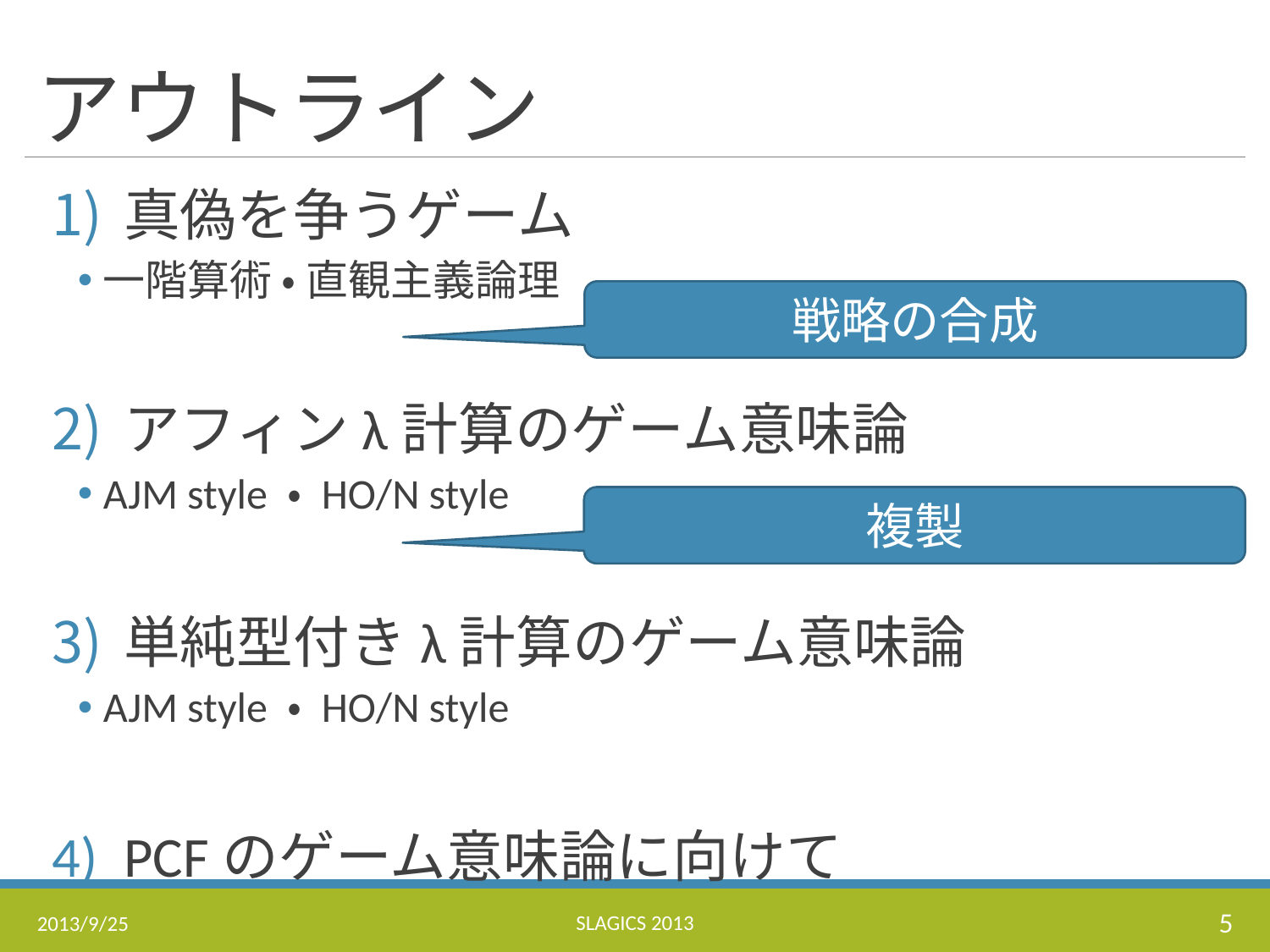

# アウトライン
真偽を争うゲーム
一階算術 ・ 直観主義論理

アフィンλ計算のゲーム意味論
AJM style ・ HO/N style

単純型付きλ計算のゲーム意味論
AJM style ・ HO/N style

PCFのゲーム意味論に向けて
戦略の合成
複製
SLAGICS 2013
5
2013/9/25